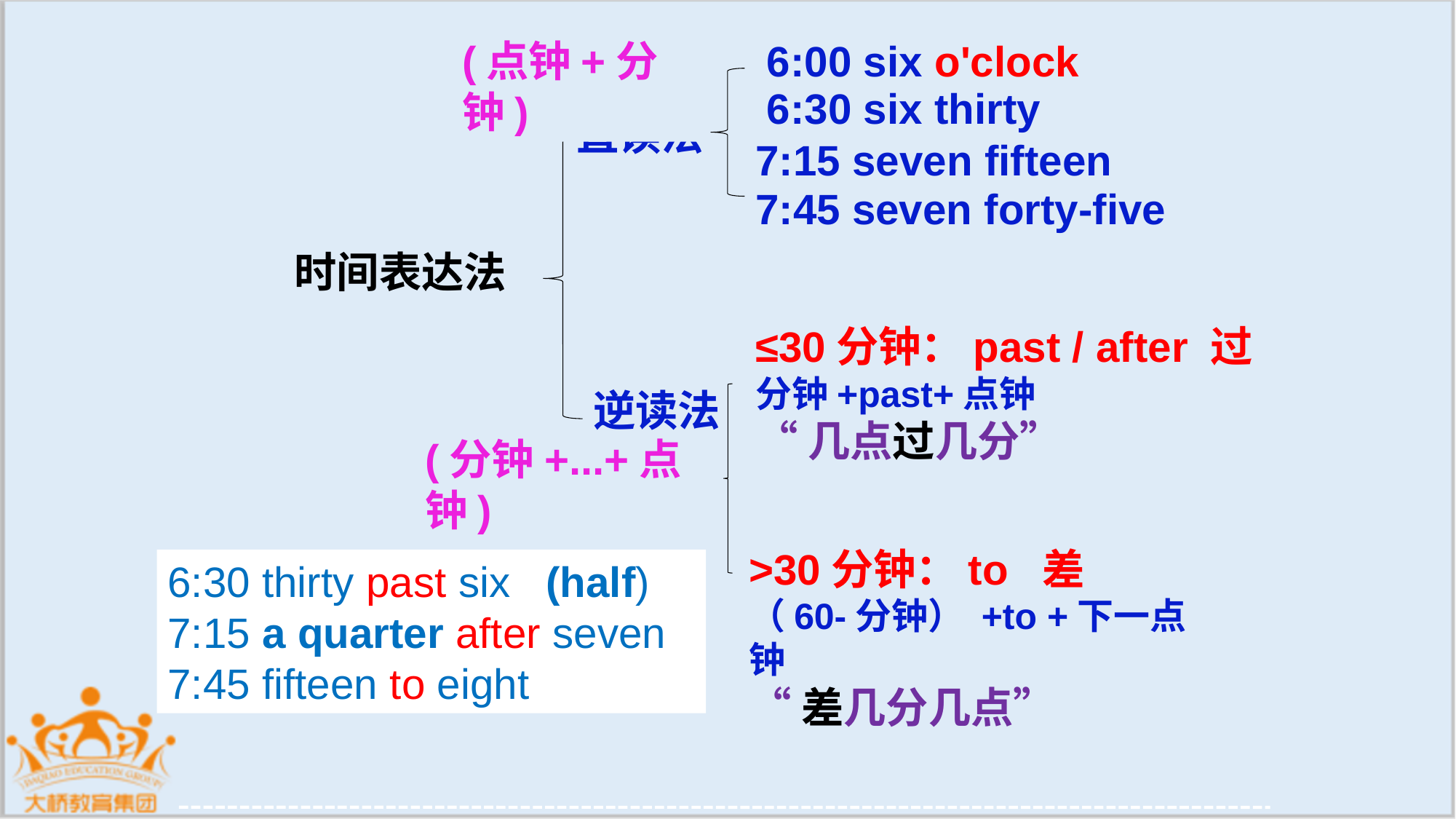

(点钟+分钟)
6:00 six o'clock

6:30 six thirty
直读法
7:15 seven fifteen

7:45 seven forty-five
时间表达法
≤30分钟：past / after 过
分钟+past+点钟
“几点过几分”

逆读法

(分钟+...+点钟)
>30分钟：to  差
（60-分钟） +to +下一点钟
“差几分几点”

6:30 thirty past six   (half)
7:15 a quarter after seven
7:45 fifteen to eight